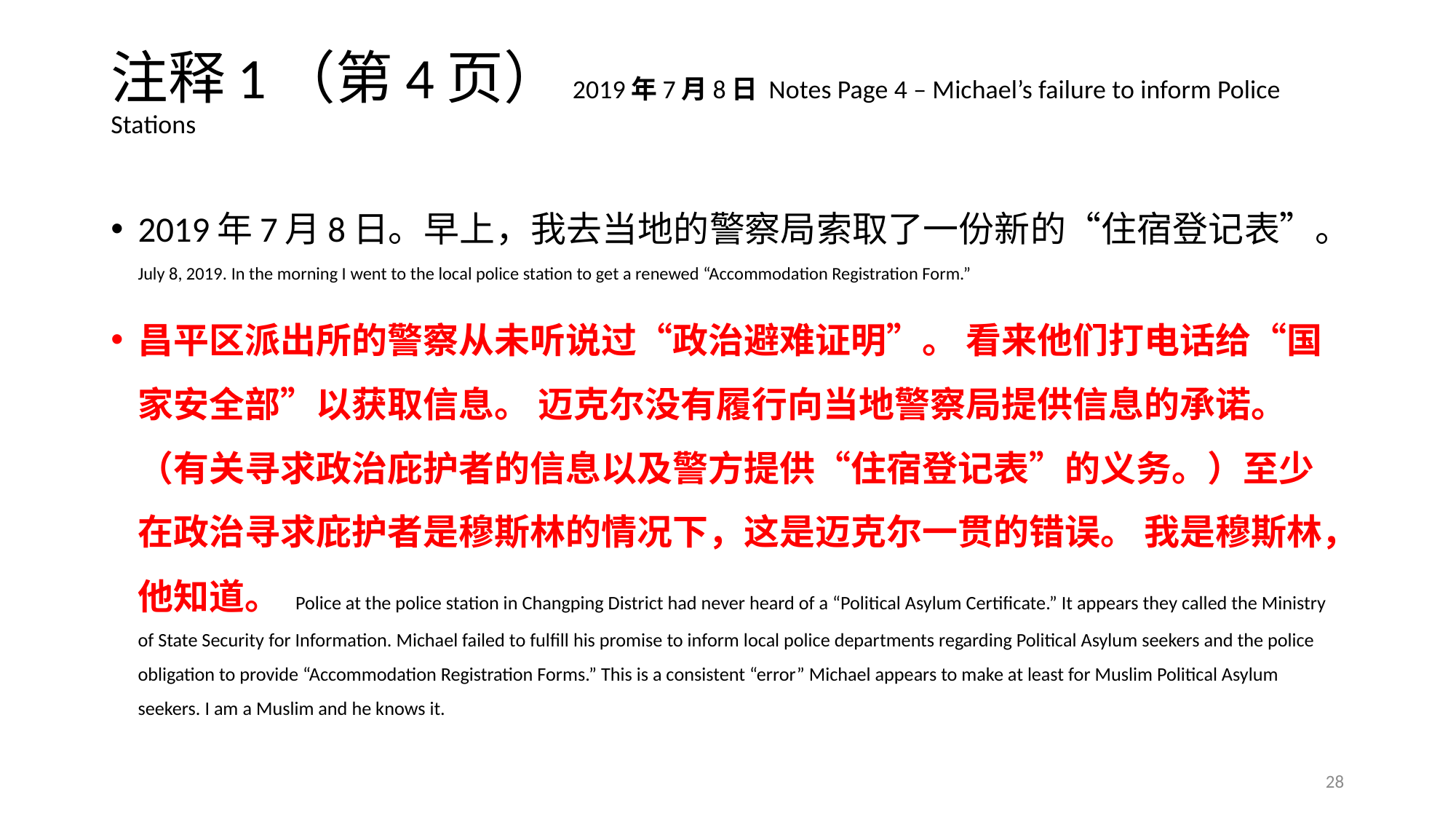

# 注释1（第4页） 2019年7月8日 Notes Page 4 – Michael’s failure to inform Police Stations
2019年7月8日。早上，我去当地的警察局索取了一份新的“住宿登记表”。July 8, 2019. In the morning I went to the local police station to get a renewed “Accommodation Registration Form.”
昌平区派出所的警察从未听说过“政治避难证明”。 看来他们打电话给“国家安全部”以获取信息。 迈克尔没有履行向当地警察局提供信息的承诺。 （有关寻求政治庇护者的信息以及警方提供“住宿登记表”的义务。）至少在政治寻求庇护者是穆斯林的情况下，这是迈克尔一贯的错误。 我是穆斯林，他知道。 Police at the police station in Changping District had never heard of a “Political Asylum Certificate.” It appears they called the Ministry of State Security for Information. Michael failed to fulfill his promise to inform local police departments regarding Political Asylum seekers and the police obligation to provide “Accommodation Registration Forms.” This is a consistent “error” Michael appears to make at least for Muslim Political Asylum seekers. I am a Muslim and he knows it.
28